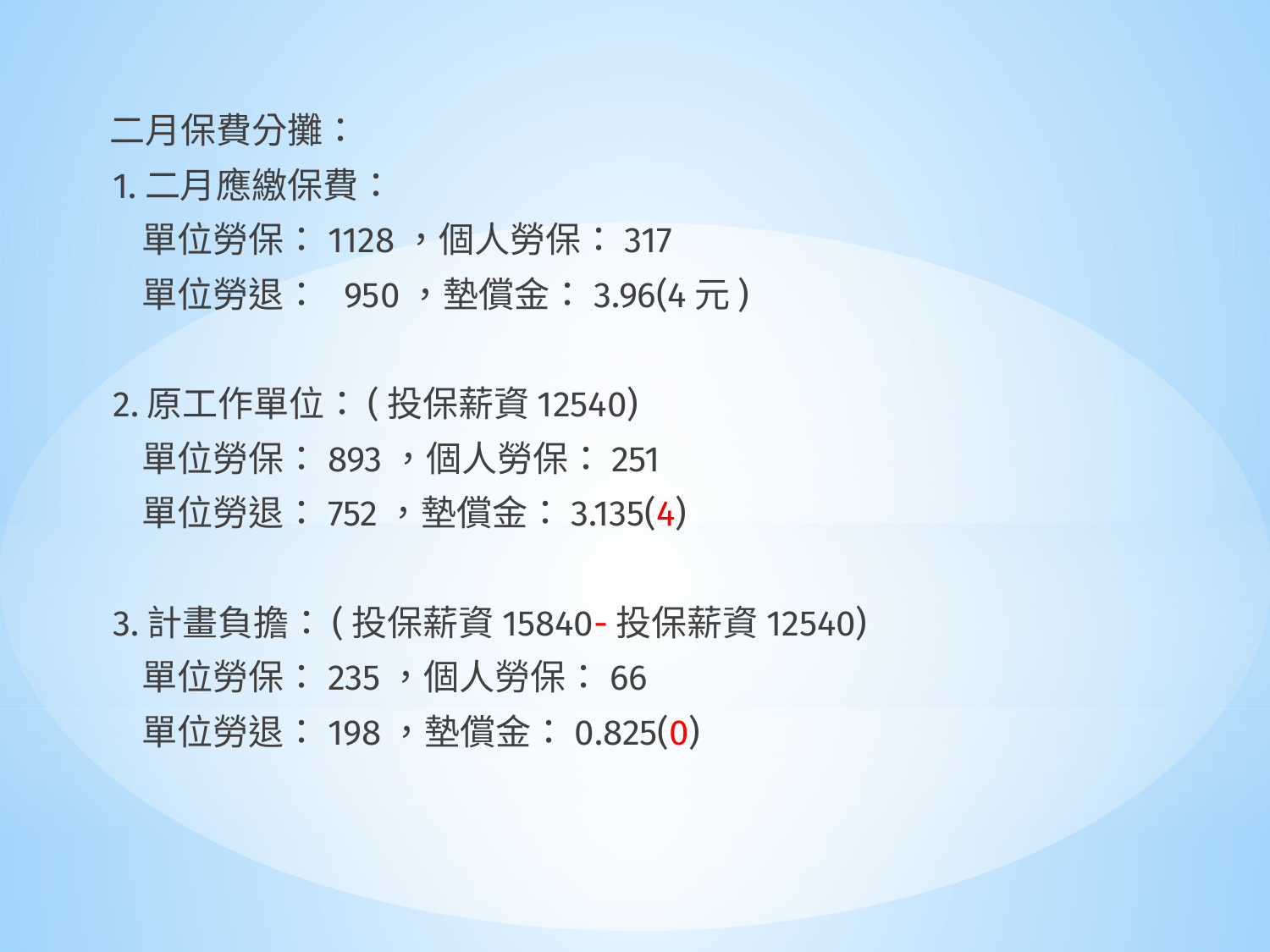

二月保費分攤：
  1.二月應繳保費：
     單位勞保：1128，個人勞保：317
     單位勞退：  950，墊償金：3.96(4元)

  2.原工作單位：(投保薪資12540)
     單位勞保：893，個人勞保：251
     單位勞退：752，墊償金：3.135(4)

  3.計畫負擔：(投保薪資15840-投保薪資12540)
     單位勞保：235，個人勞保：66
     單位勞退：198，墊償金：0.825(0)